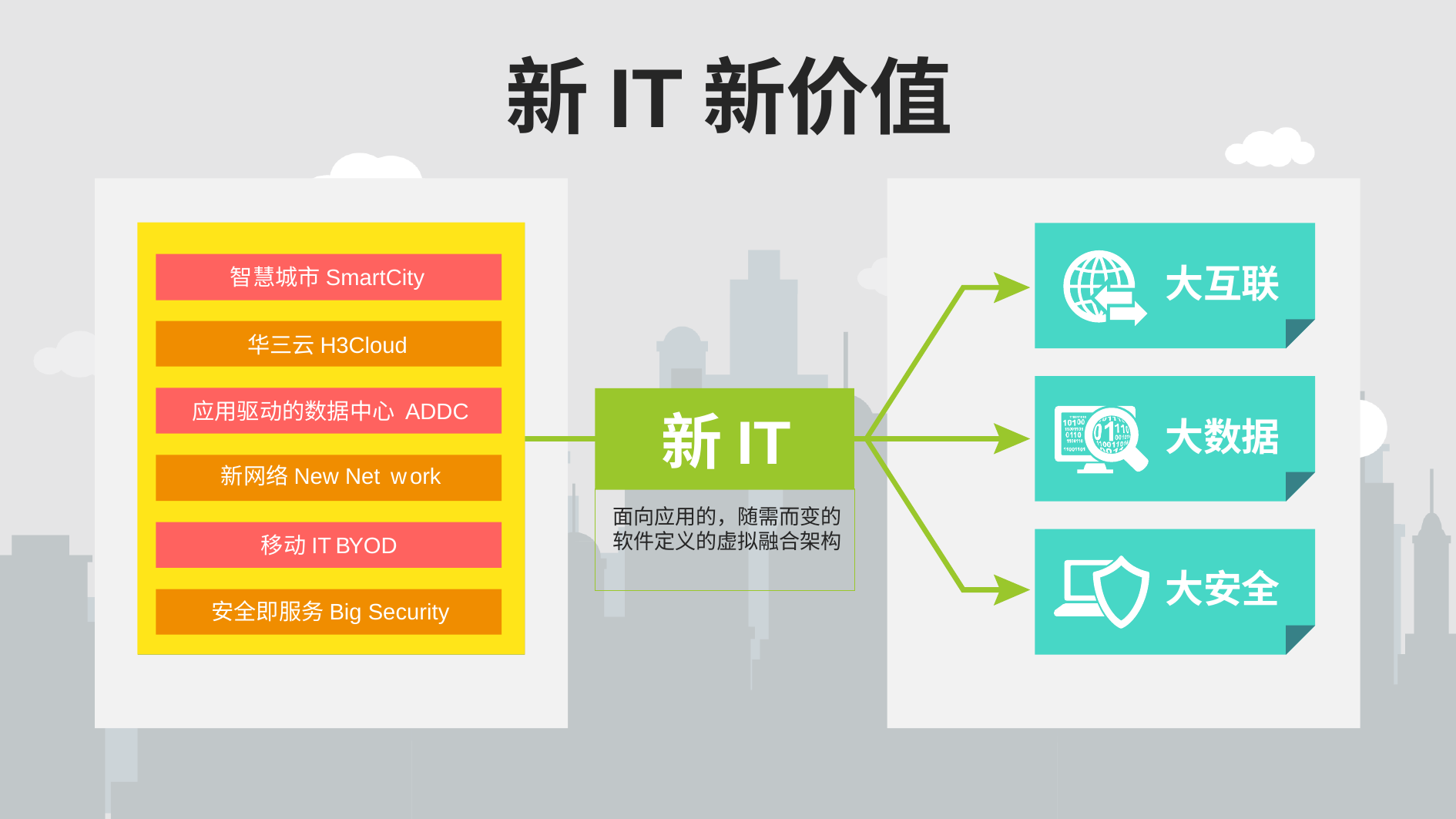

新IT新价值

云计算

大互联

新IT

面向应用的，随需而变的
软件定义的虚拟融合架构

大数据

云网融合

新网络

大安全

（SDN）

智慧城市SmartCity

华三云H3Cloud

应用驱动的数据中心 ADDC

新网络New Net
w
ork

移动IT
B
Y
OD

安全即服务Big Security